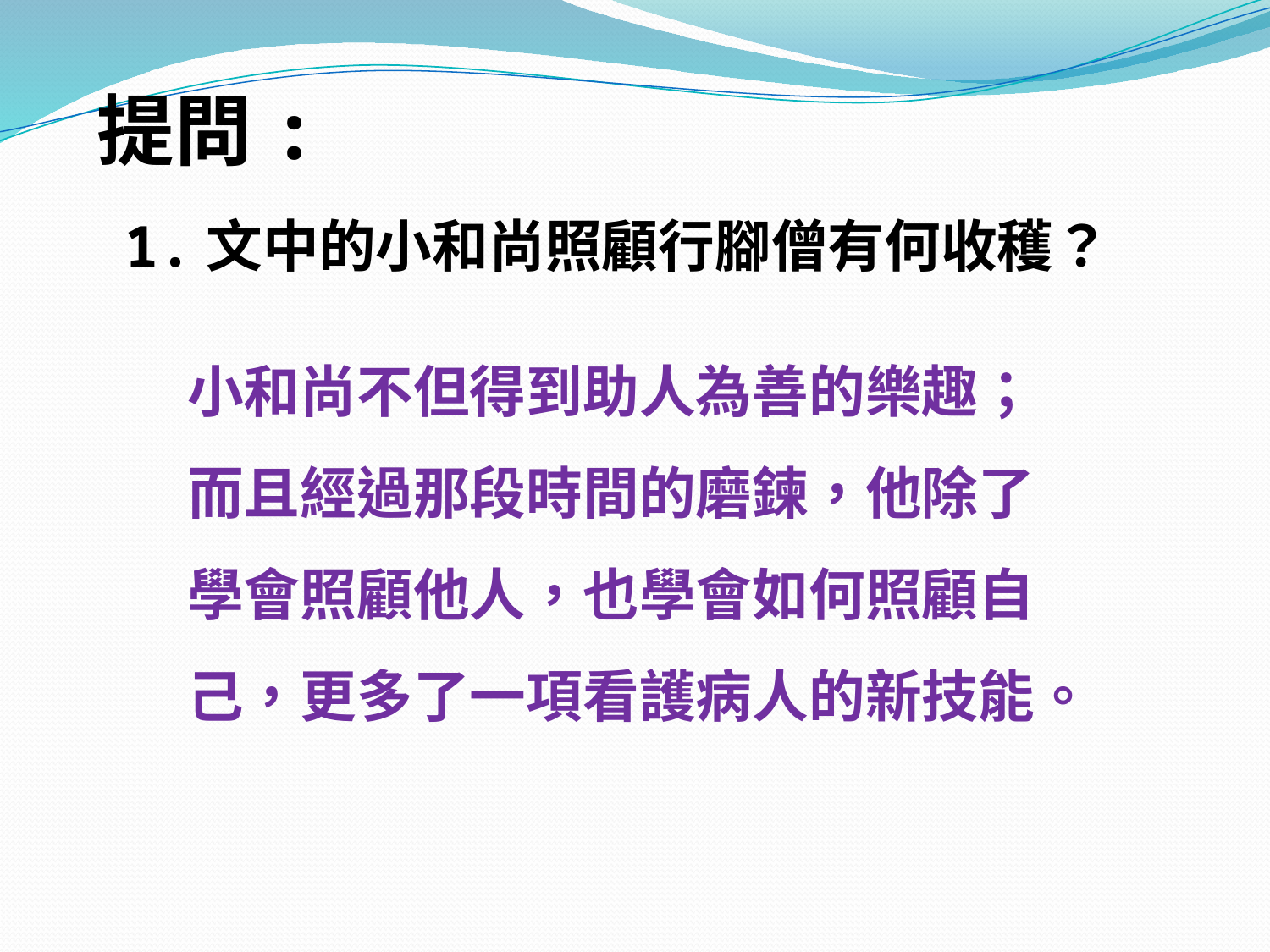

提問:
1.文中的小和尚照顧行腳僧有何收穫？
小和尚不但得到助人為善的樂趣；而且經過那段時間的磨鍊，他除了學會照顧他人，也學會如何照顧自己，更多了一項看護病人的新技能。